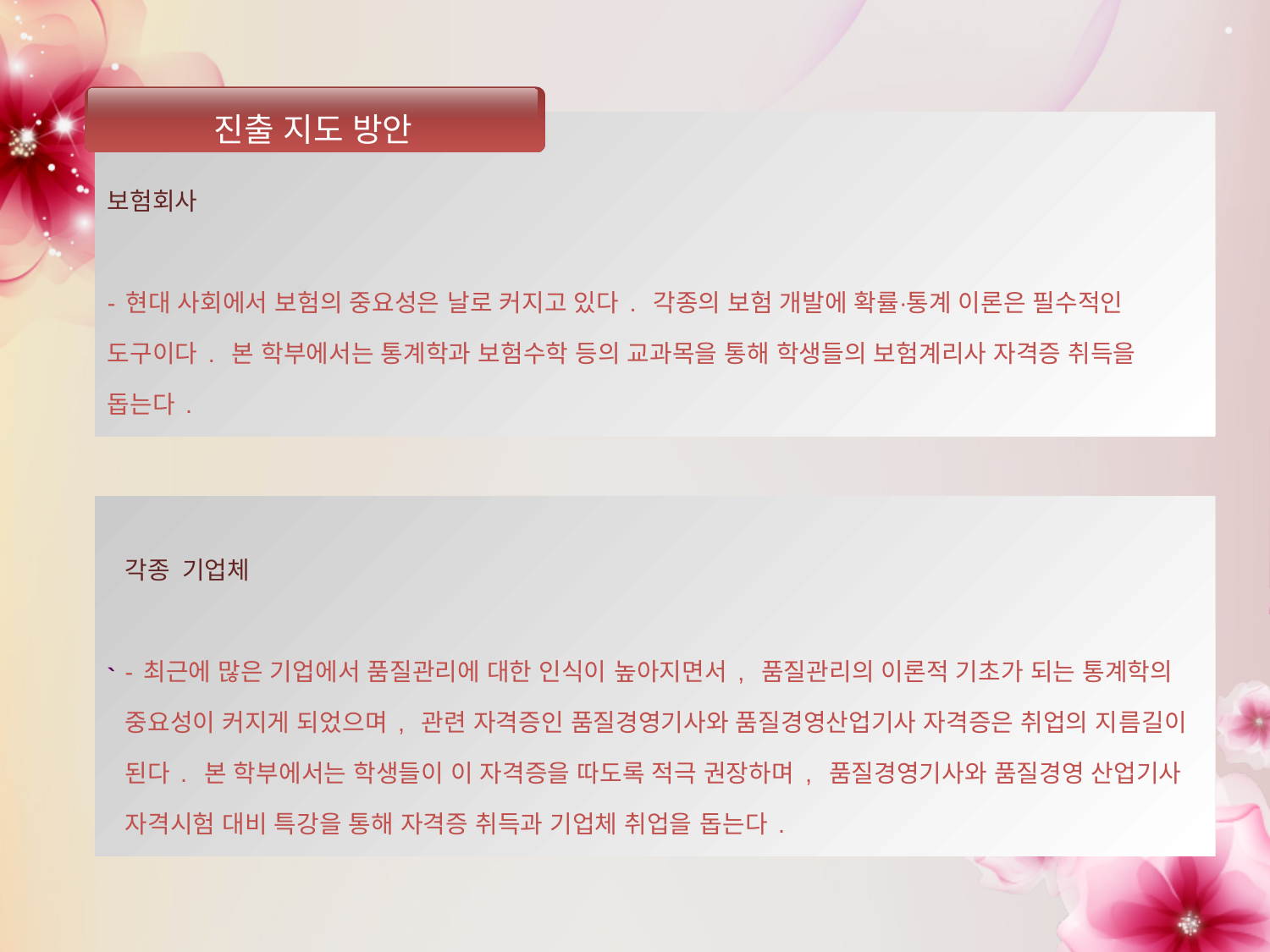

진출 지도 방안

보험회사

-현대 사회에서 보험의 중요성은 날로 커지고 있다. 각종의 보험 개발에 확률∙통계 이론은 필수적인 도구이다. 본 학부에서는 통계학과 보험수학 등의 교과목을 통해 학생들의 보험계리사 자격증 취득을 돕는다.
`
각종 기업체

-최근에 많은 기업에서 품질관리에 대한 인식이 높아지면서, 품질관리의 이론적 기초가 되는 통계학의 중요성이 커지게 되었으며, 관련 자격증인 품질경영기사와 품질경영산업기사 자격증은 취업의 지름길이 된다. 본 학부에서는 학생들이 이 자격증을 따도록 적극 권장하며, 품질경영기사와 품질경영 산업기사 자격시험 대비 특강을 통해 자격증 취득과 기업체 취업을 돕는다.